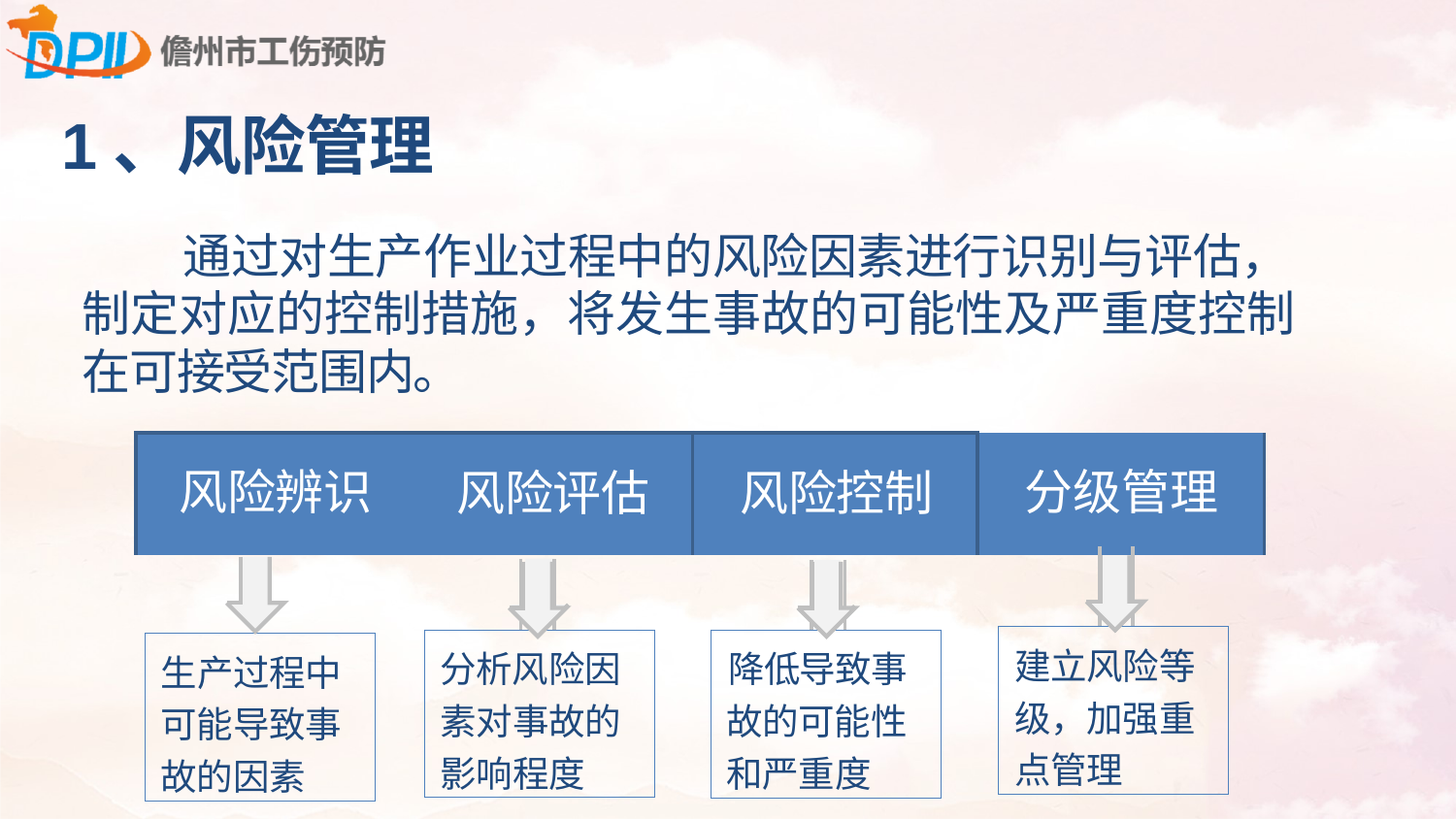

1、风险管理

通过对生产作业过程中的风险因素进行识别与评估， 制定对应的控制措施，将发生事故的可能性及严重度控制 在可接受范围内。
| 风险辨识 | 风险评估 | 风险控制 | 分级管理 |
| --- | --- | --- | --- |
|  |  |  |
| --- | --- | --- |
| 建立风险等 级，加强重 点管理 |  |  |

|  |  |  |
| --- | --- | --- |
| 分析风险因 素对事故的 影响程度 |  |  |

|  |  |  |
| --- | --- | --- |
| 降低导致事 故的可能性 和严重度 |  |  |

| 生产过程中 可能导致事 故的因素 |
| --- |

43